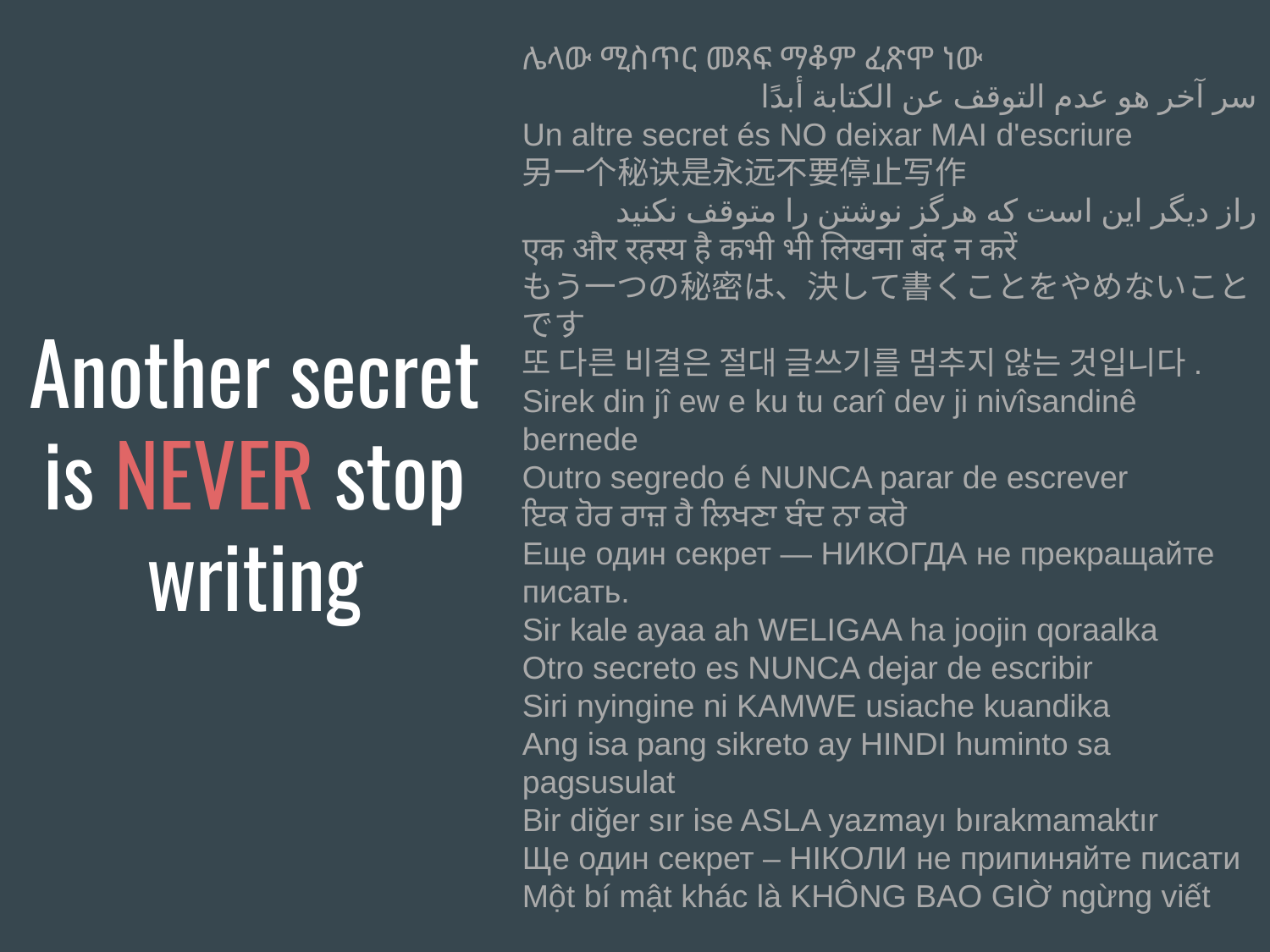

Another secret is NEVER stop writing
ሌላው ሚስጥር መጻፍ ማቆም ፈጽሞ ነው
سر آخر هو عدم التوقف عن الكتابة أبدًا
Un altre secret és NO deixar MAI d'escriure
另一个秘诀是永远不要停止写作
راز دیگر این است که هرگز نوشتن را متوقف نکنید
एक और रहस्य है कभी भी लिखना बंद न करें
もう一つの秘密は、決して書くことをやめないことです
또 다른 비결은 절대 글쓰기를 멈추지 않는 것입니다.
Sirek din jî ew e ku tu carî dev ji nivîsandinê bernede
Outro segredo é NUNCA parar de escrever
ਇਕ ਹੋਰ ਰਾਜ਼ ਹੈ ਲਿਖਣਾ ਬੰਦ ਨਾ ਕਰੋ
Еще один секрет — НИКОГДА не прекращайте писать.
Sir kale ayaa ah WELIGAA ha joojin qoraalka
Otro secreto es NUNCA dejar de escribir
Siri nyingine ni KAMWE usiache kuandika
Ang isa pang sikreto ay HINDI huminto sa pagsusulat
Bir diğer sır ise ASLA yazmayı bırakmamaktır
Ще один секрет – НІКОЛИ не припиняйте писати
Một bí mật khác là KHÔNG BAO GIỜ ngừng viết